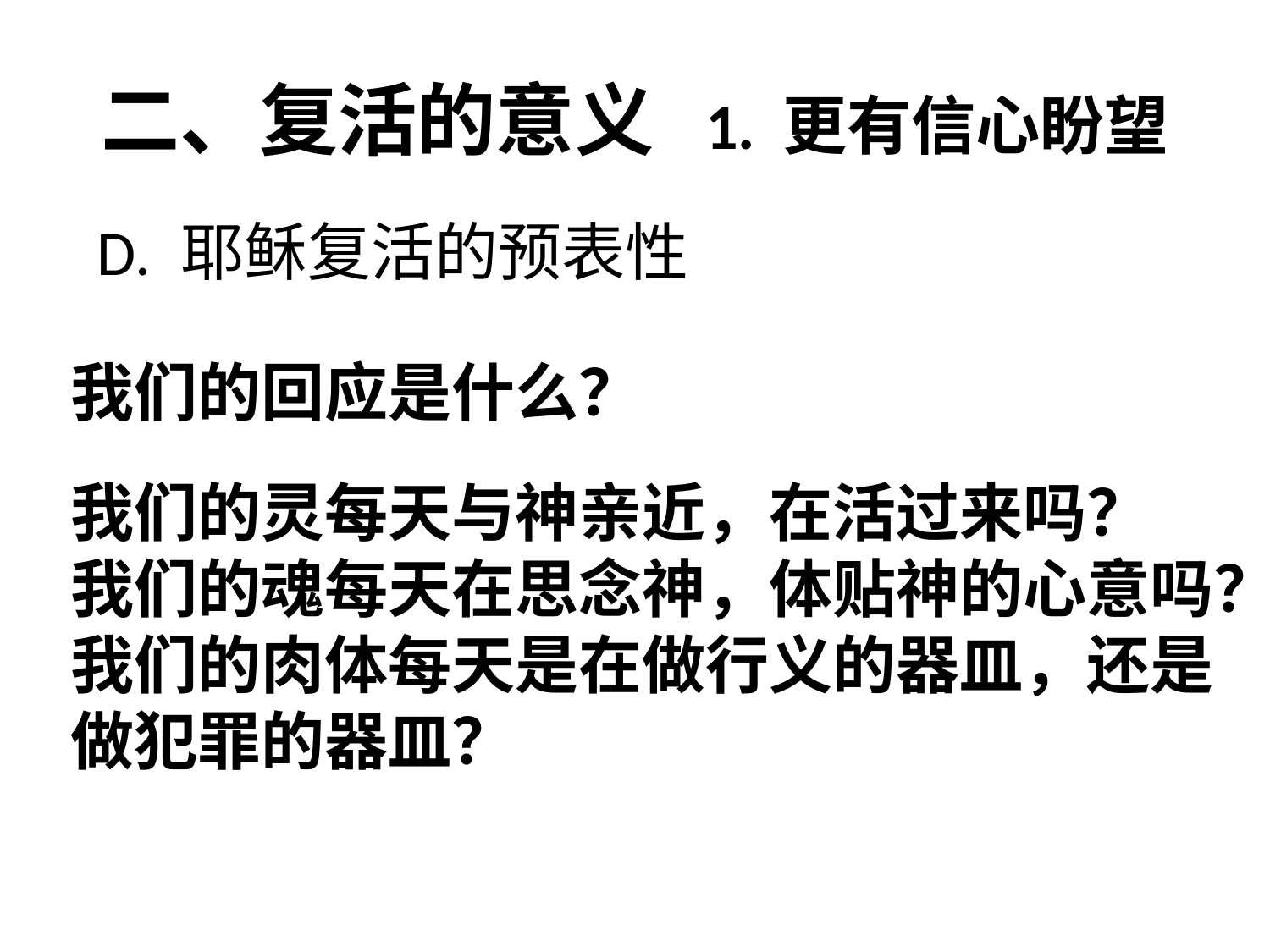

# 二、复活的意义  1. 更有信心盼望
D. 耶稣复活的预表性
我们的回应是什么？
我们的灵每天与神亲近，在活过来吗？
我们的魂每天在思念神，体贴神的心意吗？
我们的肉体每天是在做行义的器皿，还是做犯罪的器皿？